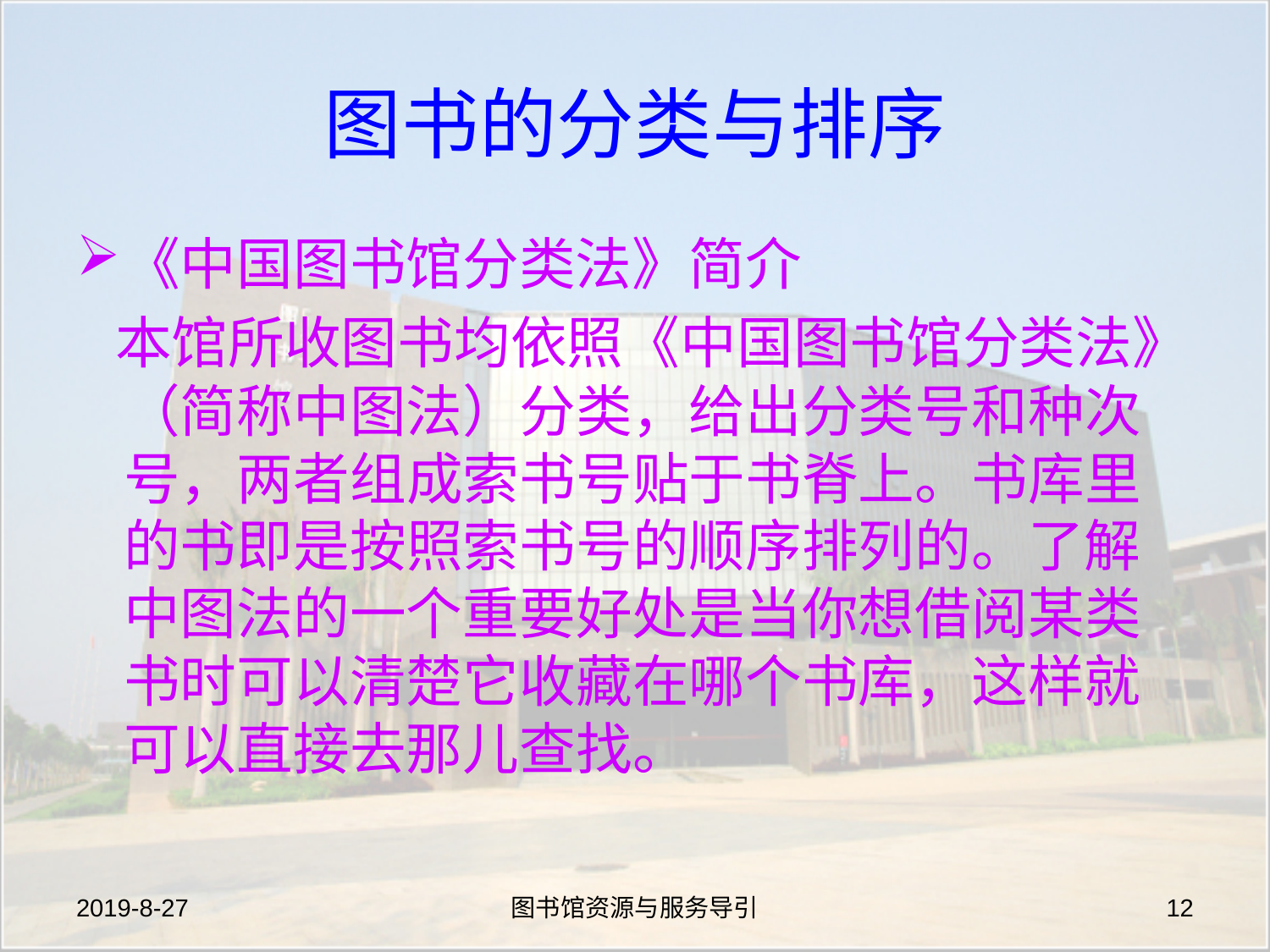

# 图书的分类与排序
《中国图书馆分类法》简介
  本馆所收图书均依照《中国图书馆分类法》（简称中图法）分类，给出分类号和种次号，两者组成索书号贴于书脊上。书库里的书即是按照索书号的顺序排列的。了解中图法的一个重要好处是当你想借阅某类书时可以清楚它收藏在哪个书库，这样就可以直接去那儿查找。
2019-8-27
图书馆资源与服务导引
12